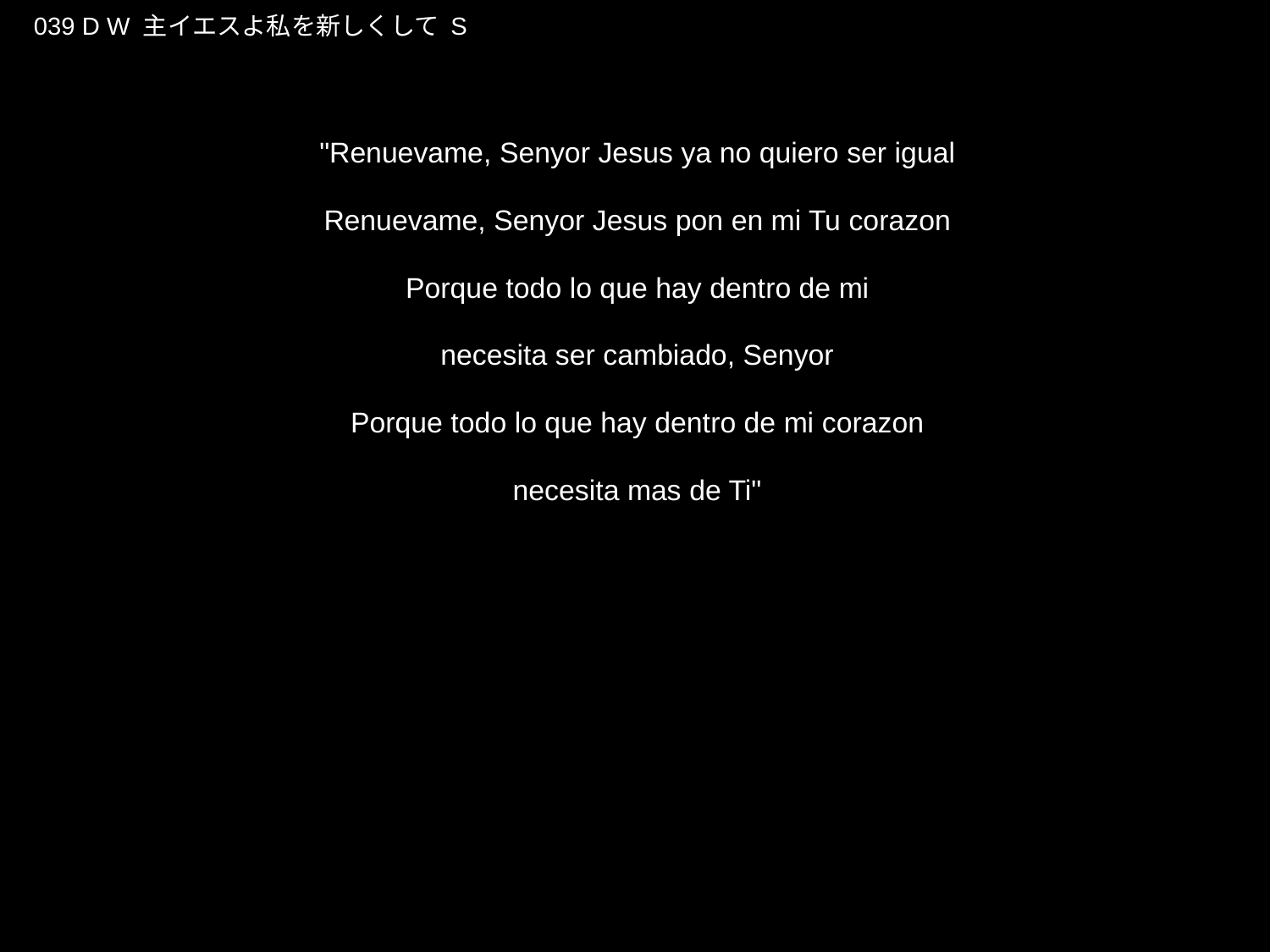

しゅいえすよわたしをあたらしくして
★W
039 D W 主イエスよ私を新しくして S
★３
"Renuevame, Senyor Jesus ya no quiero ser igual
Renuevame, Senyor Jesus pon en mi Tu corazon
Porque todo lo que hay dentro de mi
necesita ser cambiado, Senyor
Porque todo lo que hay dentro de mi corazon
necesita mas de Ti"